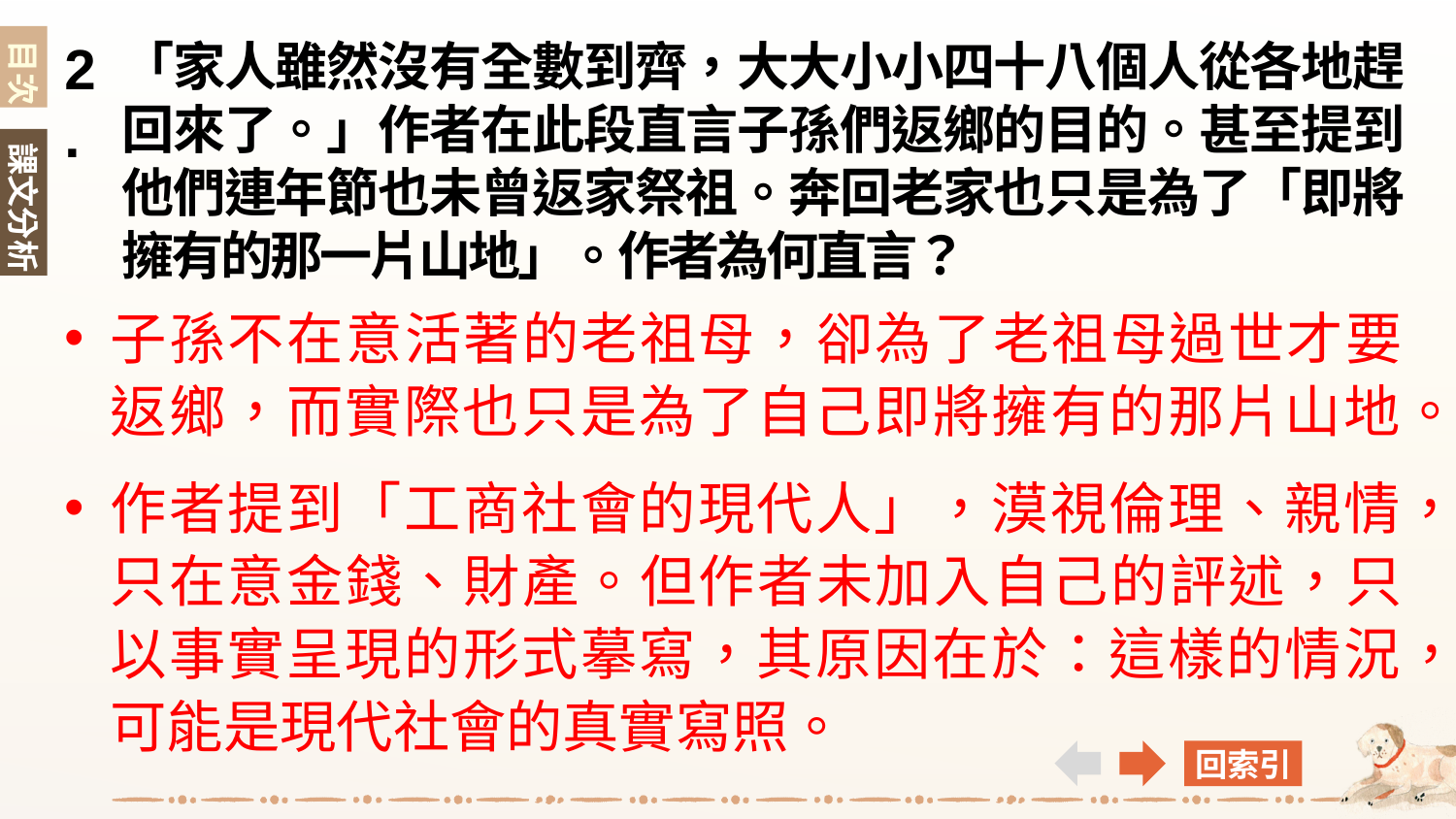

目次
2.
「家人雖然沒有全數到齊，大大小小四十八個人從各地趕回來了。」作者在此段直言子孫們返鄉的目的。甚至提到他們連年節也未曾返家祭祖。奔回老家也只是為了「即將擁有的那一片山地」。作者為何直言？
課文分析
子孫不在意活著的老祖母，卻為了老祖母過世才要返鄉，而實際也只是為了自己即將擁有的那片山地。
作者提到「工商社會的現代人」，漠視倫理、親情，只在意金錢、財產。但作者未加入自己的評述，只以事實呈現的形式摹寫，其原因在於：這樣的情況，可能是現代社會的真實寫照。
回索引